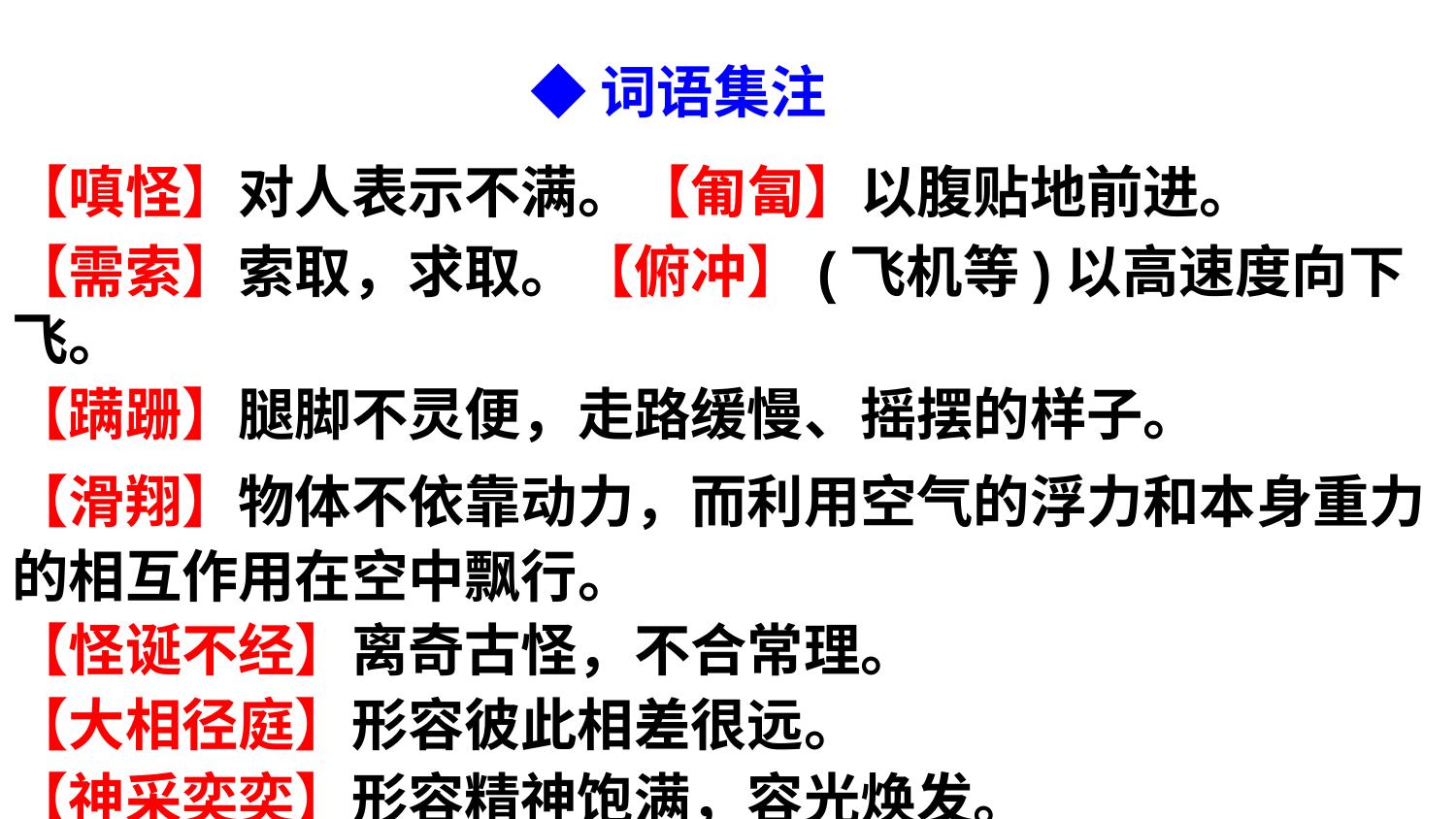

◆词语集注
【嗔怪】对人表示不满。【匍匐】以腹贴地前进。
【需索】索取，求取。【俯冲】(飞机等)以高速度向下飞。
【蹒跚】腿脚不灵便，走路缓慢、摇摆的样子。
【滑翔】物体不依靠动力，而利用空气的浮力和本身重力的相互作用在空中飘行。
【怪诞不经】离奇古怪，不合常理。
【大相径庭】形容彼此相差很远。
【神采奕奕】形容精神饱满，容光焕发。